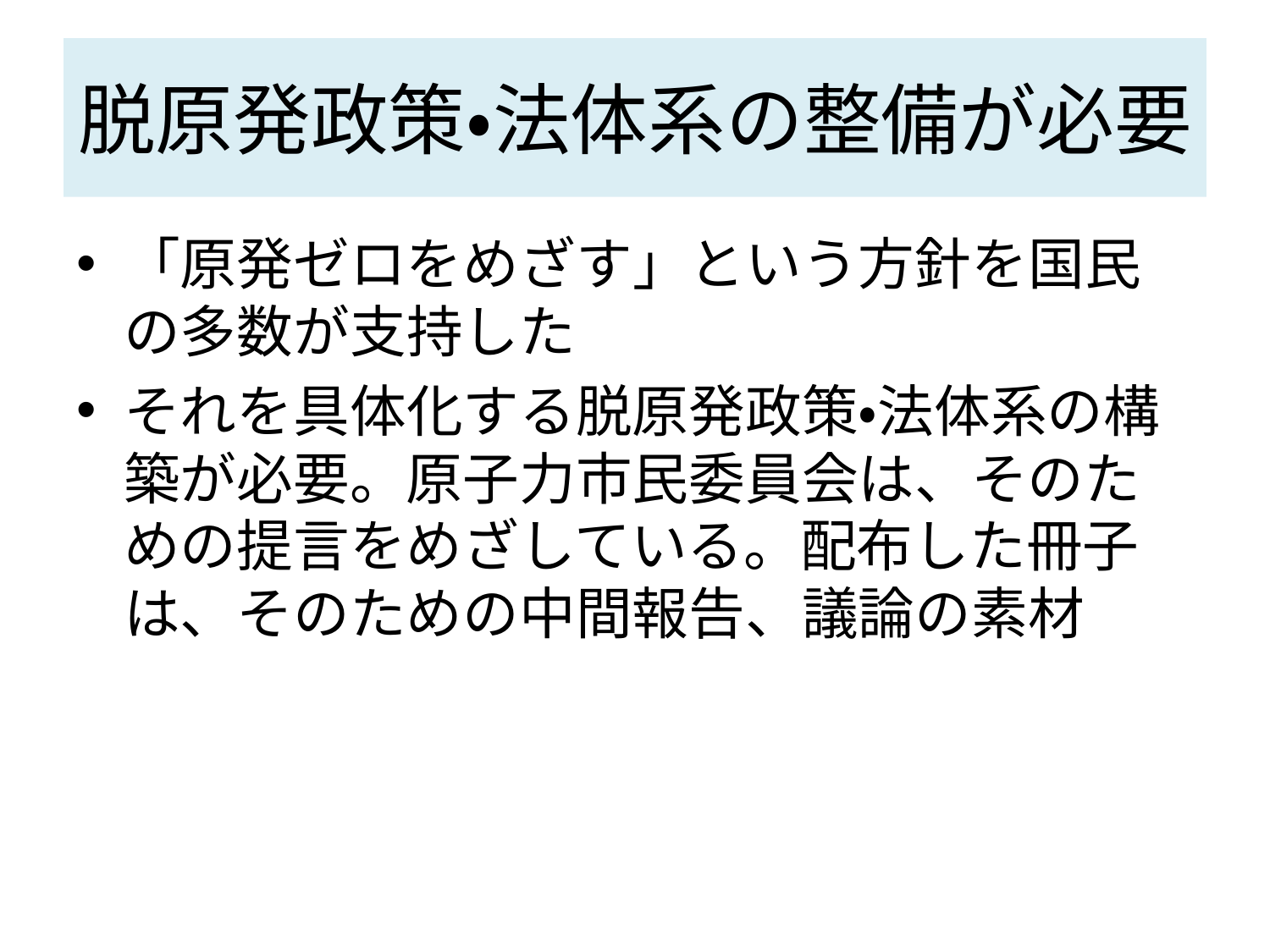

# 脱原発政策・法体系の整備が必要
「原発ゼロをめざす」という方針を国民の多数が支持した
それを具体化する脱原発政策・法体系の構築が必要。原子力市民委員会は、そのための提言をめざしている。配布した冊子は、そのための中間報告、議論の素材